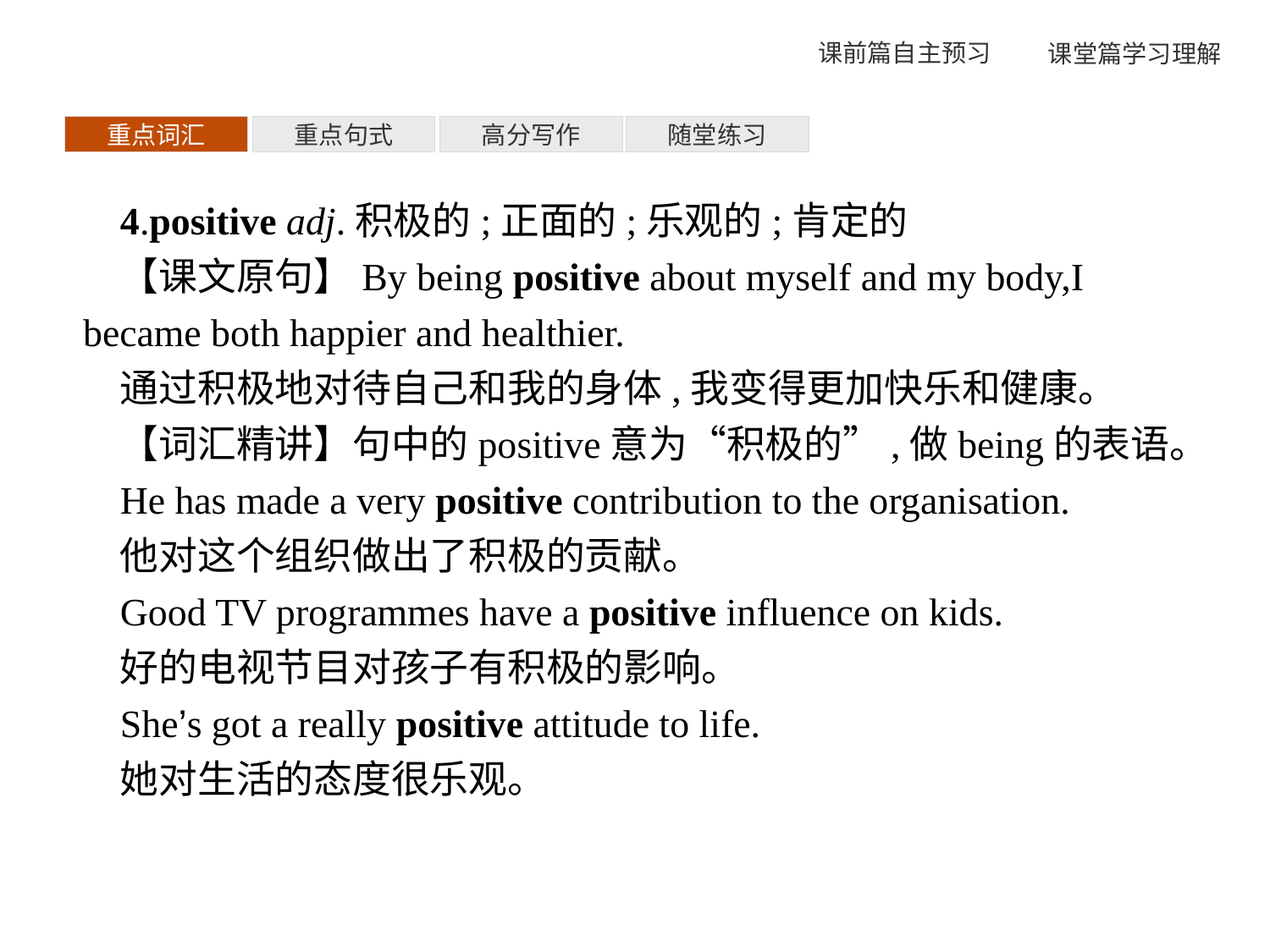

重点词汇
重点句式
高分写作
随堂练习
4.positive adj.积极的;正面的;乐观的;肯定的
【课文原句】By being positive about myself and my body,I became both happier and healthier.
通过积极地对待自己和我的身体,我变得更加快乐和健康。
【词汇精讲】句中的positive意为“积极的”,做being的表语。
He has made a very positive contribution to the organisation.
他对这个组织做出了积极的贡献。
Good TV programmes have a positive influence on kids.
好的电视节目对孩子有积极的影响。
She’s got a really positive attitude to life.
她对生活的态度很乐观。